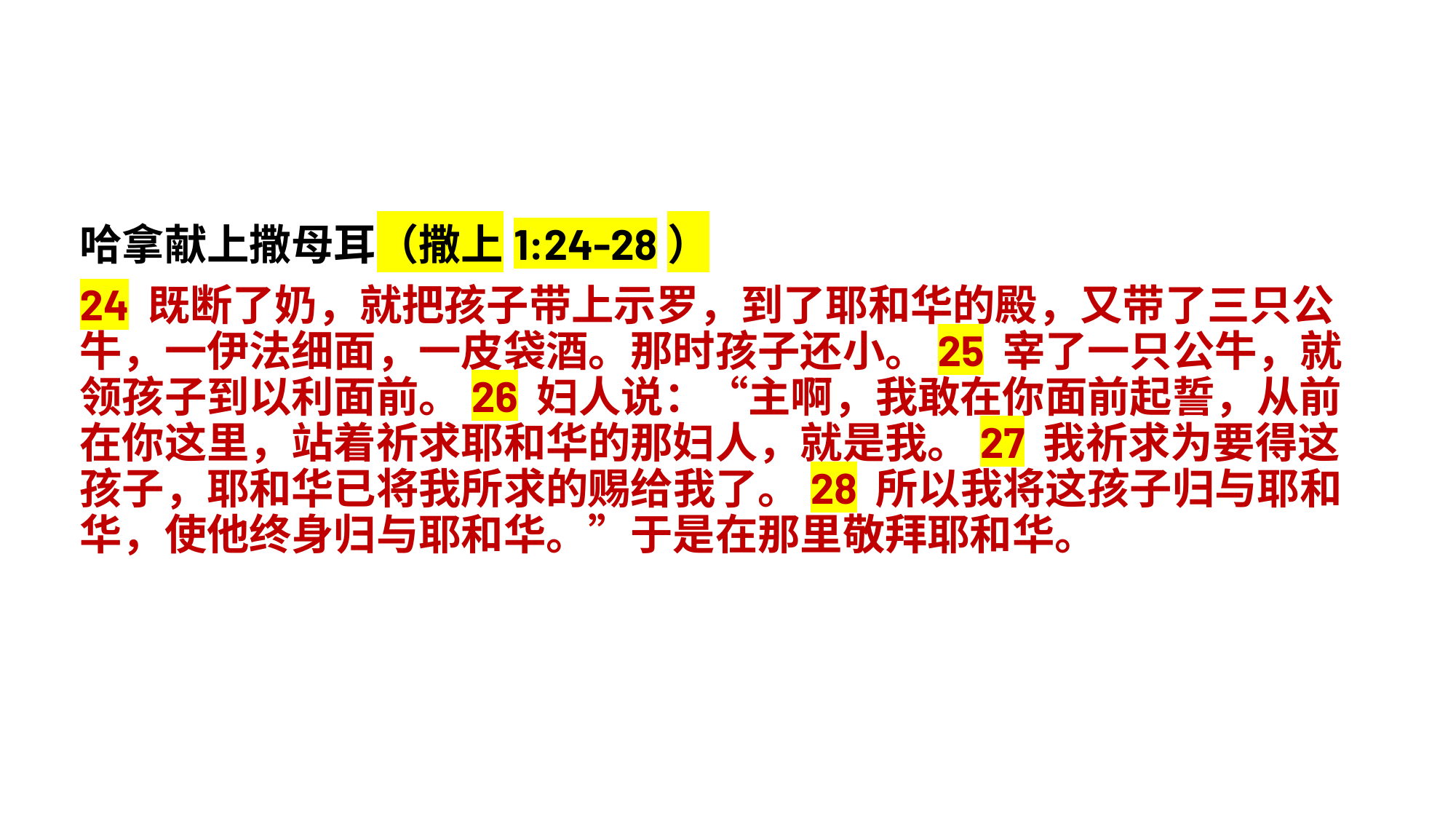

哈拿献上撒母耳（撒上1:24-28）
24 既断了奶，就把孩子带上示罗，到了耶和华的殿，又带了三只公牛，一伊法细面，一皮袋酒。那时孩子还小。25 宰了一只公牛，就领孩子到以利面前。26 妇人说：“主啊，我敢在你面前起誓，从前在你这里，站着祈求耶和华的那妇人，就是我。27 我祈求为要得这孩子，耶和华已将我所求的赐给我了。28 所以我将这孩子归与耶和华，使他终身归与耶和华。”于是在那里敬拜耶和华。